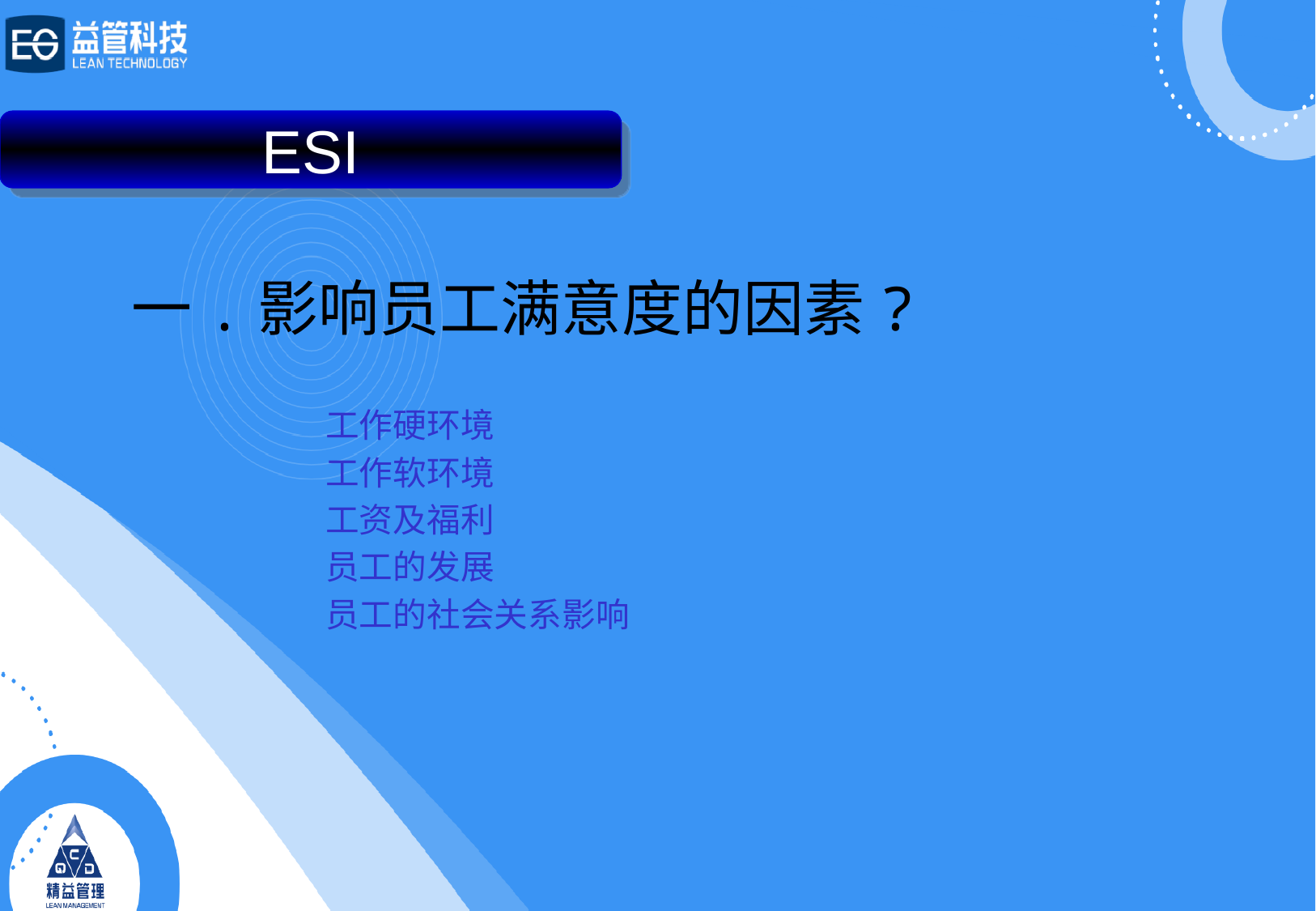

ESI
一.影响员工满意度的因素?

工作硬环境
工作软环境
工资及福利
员工的发展
员工的社会关系影响